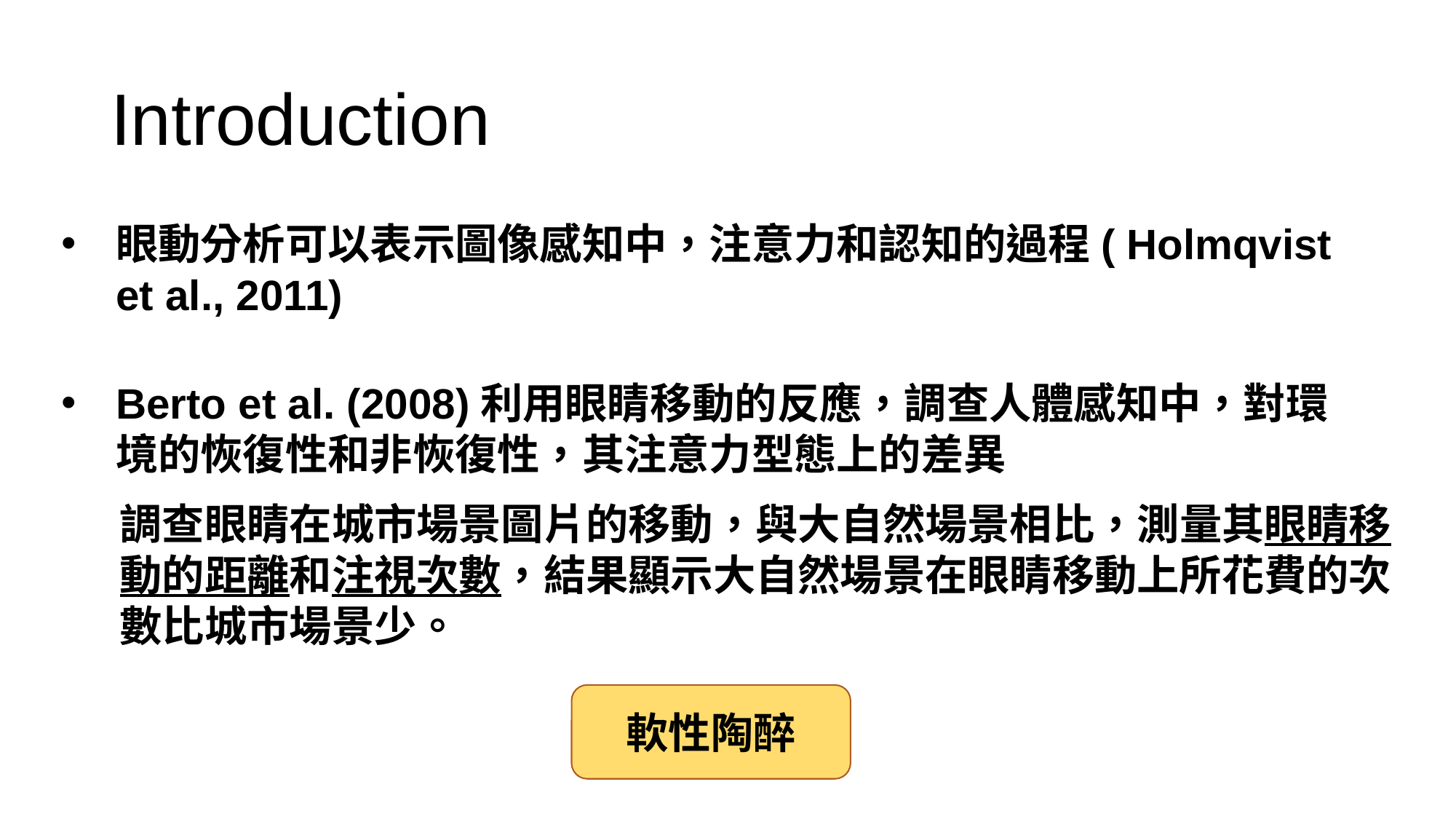

Introduction

眼動分析可以表示圖像感知中，注意力和認知的過程( Holmqvist et al., 2011)
Berto et al. (2008)利用眼睛移動的反應，調查人體感知中，對環境的恢復性和非恢復性，其注意力型態上的差異
調查眼睛在城市場景圖片的移動，與大自然場景相比，測量其眼睛移動的距離和注視次數，結果顯示大自然場景在眼睛移動上所花費的次數比城市場景少。
軟性陶醉